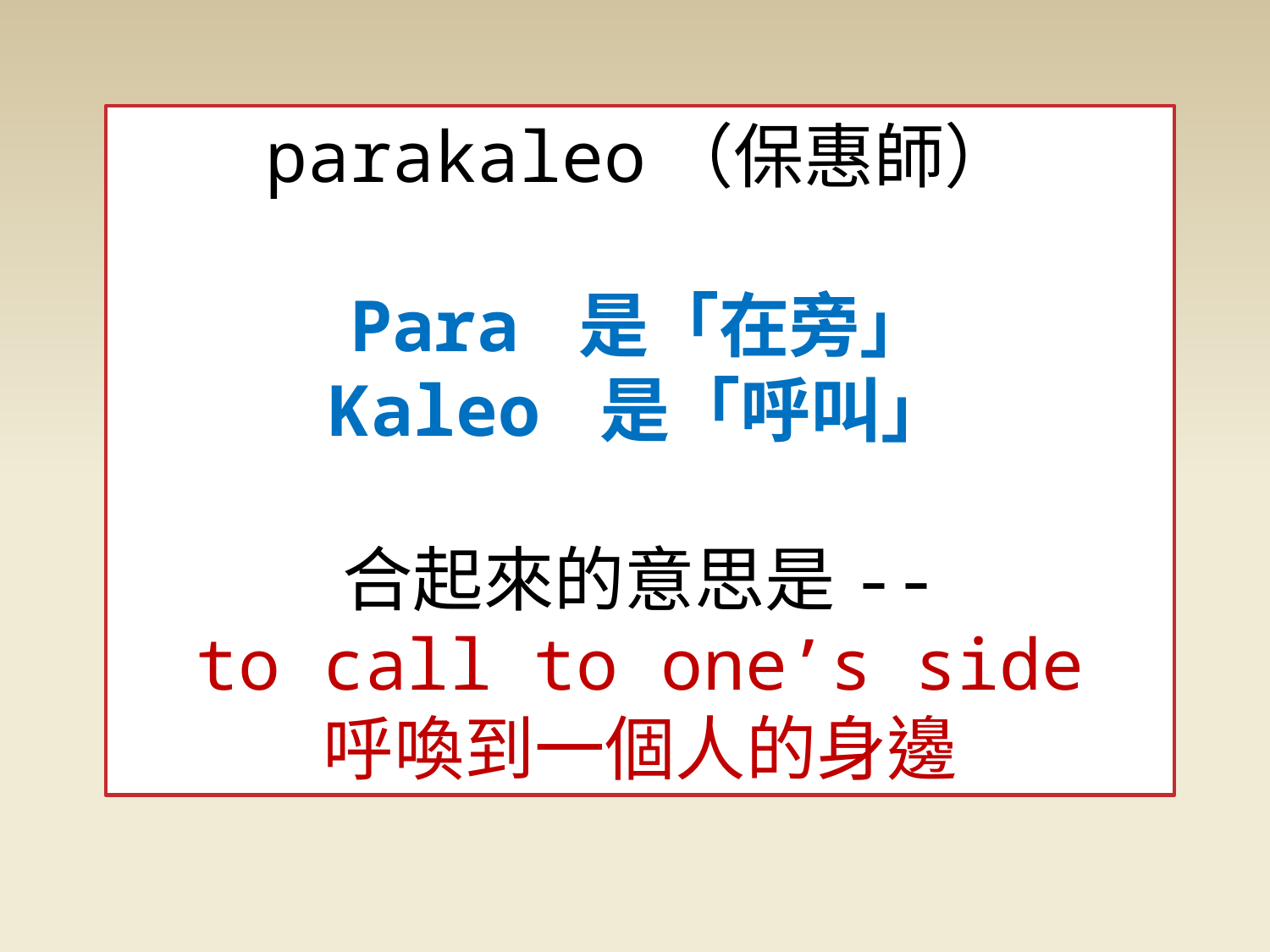

parakaleo（保惠師）

Para 是「在旁」
Kaleo 是「呼叫」

合起來的意思是--
to call to one’s side
呼喚到一個人的身邊